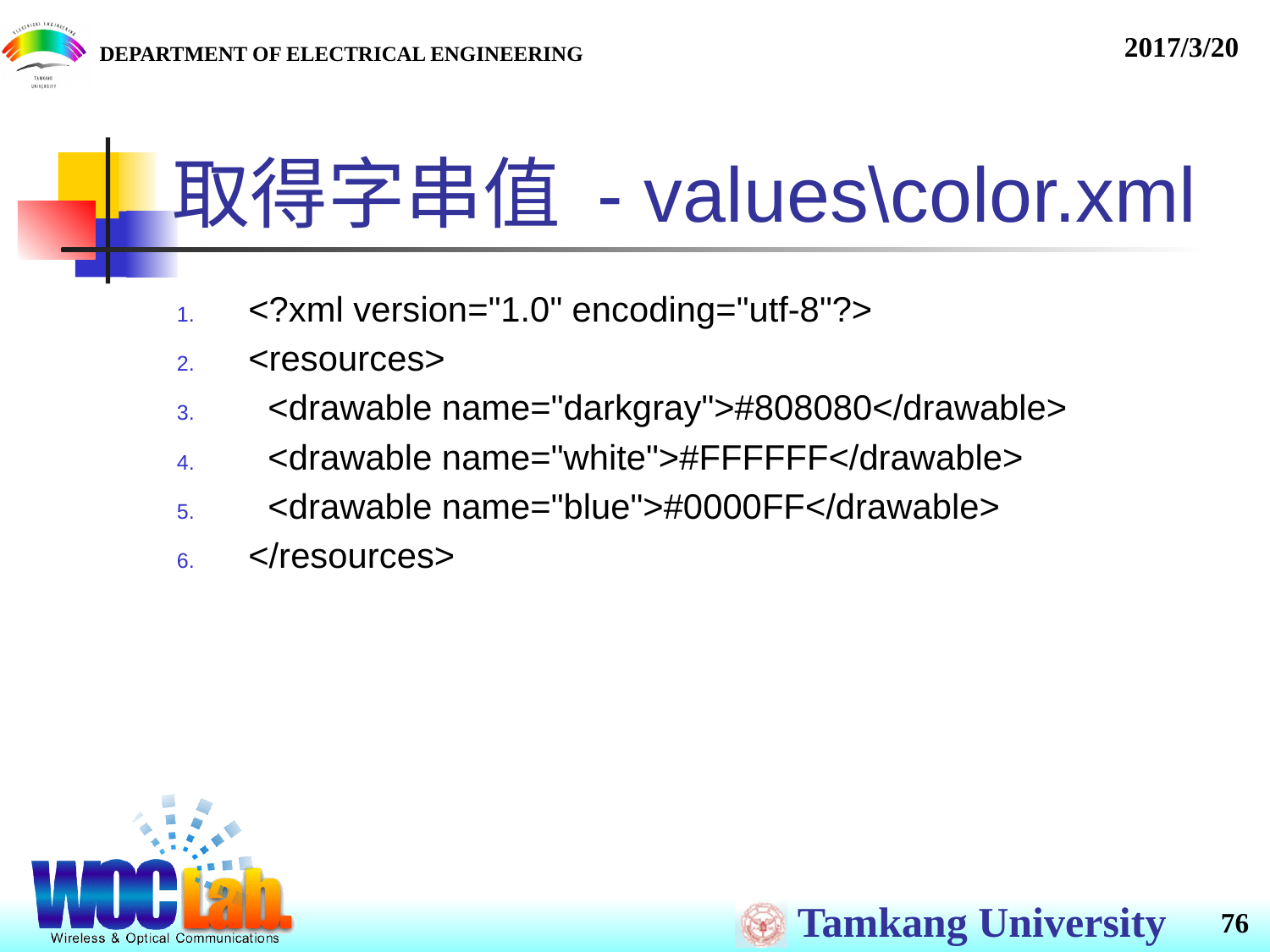

# 取得字串值 - values\color.xml
<?xml version="1.0" encoding="utf-8"?>
<resources>
  <drawable name="darkgray">#808080</drawable>
  <drawable name="white">#FFFFFF</drawable>
  <drawable name="blue">#0000FF</drawable>
</resources>